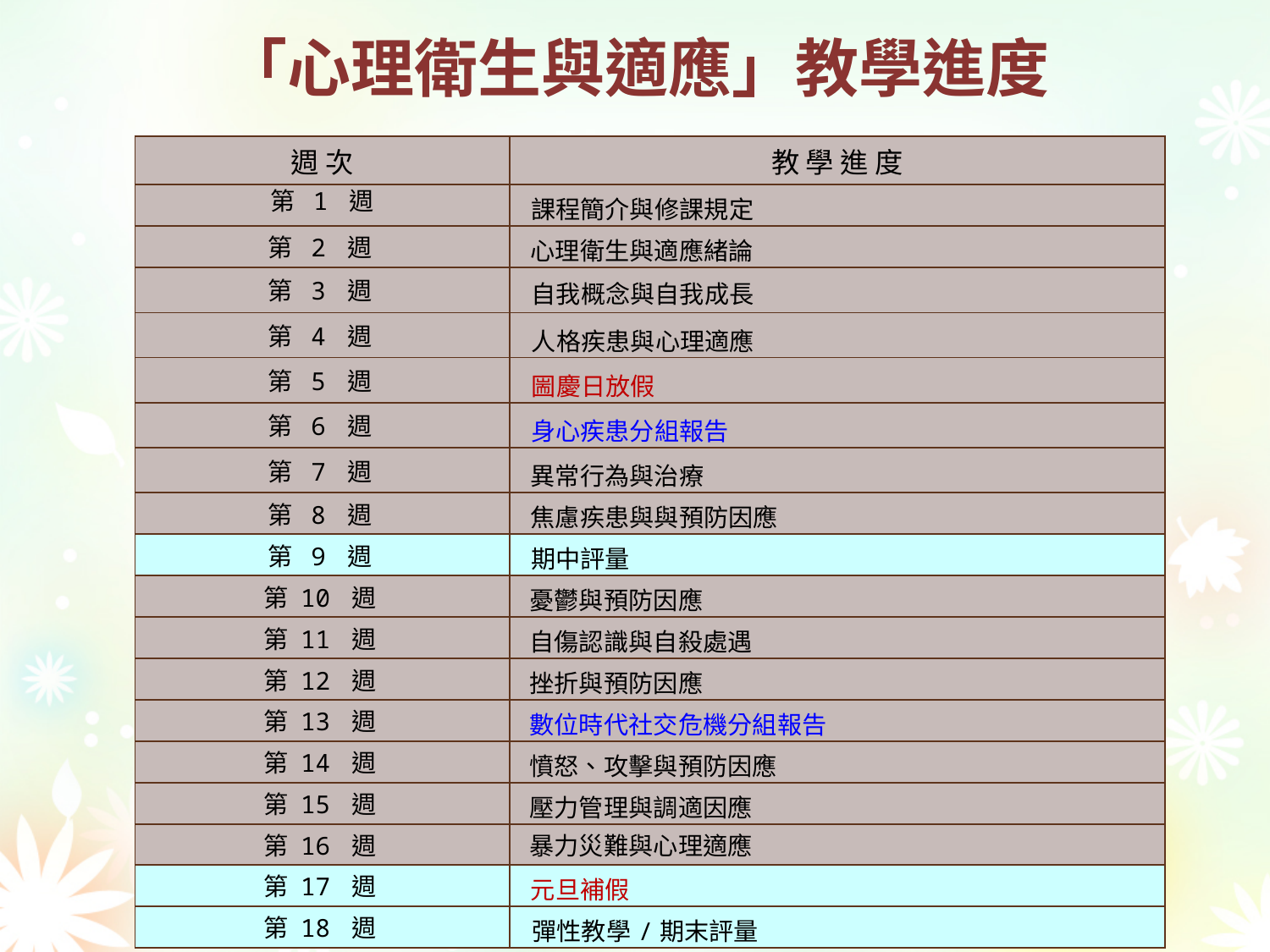

# 「心理衛生與適應」教學進度
| 週 次 | 教 學 進 度 |
| --- | --- |
| 第 1 週 | 課程簡介與修課規定 |
| 第 2 週 | 心理衛生與適應緒論 |
| 第 3 週 | 自我概念與自我成長 |
| 第 4 週 | 人格疾患與心理適應 |
| 第 5 週 | 圌慶日放假 |
| 第 6 週 | 身心疾患分組報告 |
| 第 7 週 | 異常行為與治療 |
| 第 8 週 | 焦慮疾患與與預防因應 |
| 第 9 週 | 期中評量 |
| 第 10 週 | 憂鬱與預防因應 |
| 第 11 週 | 自傷認識與自殺處遇 |
| 第 12 週 | 挫折與預防因應 |
| 第 13 週 | 數位時代社交危機分組報告 |
| 第 14 週 | 憤怒、攻擊與預防因應 |
| 第 15 週 | 壓力管理與調適因應 |
| 第 16 週 | 暴力災難與心理適應 |
| 第 17 週 | 元旦補假 |
| 第 18 週 | 彈性教學/期末評量 |